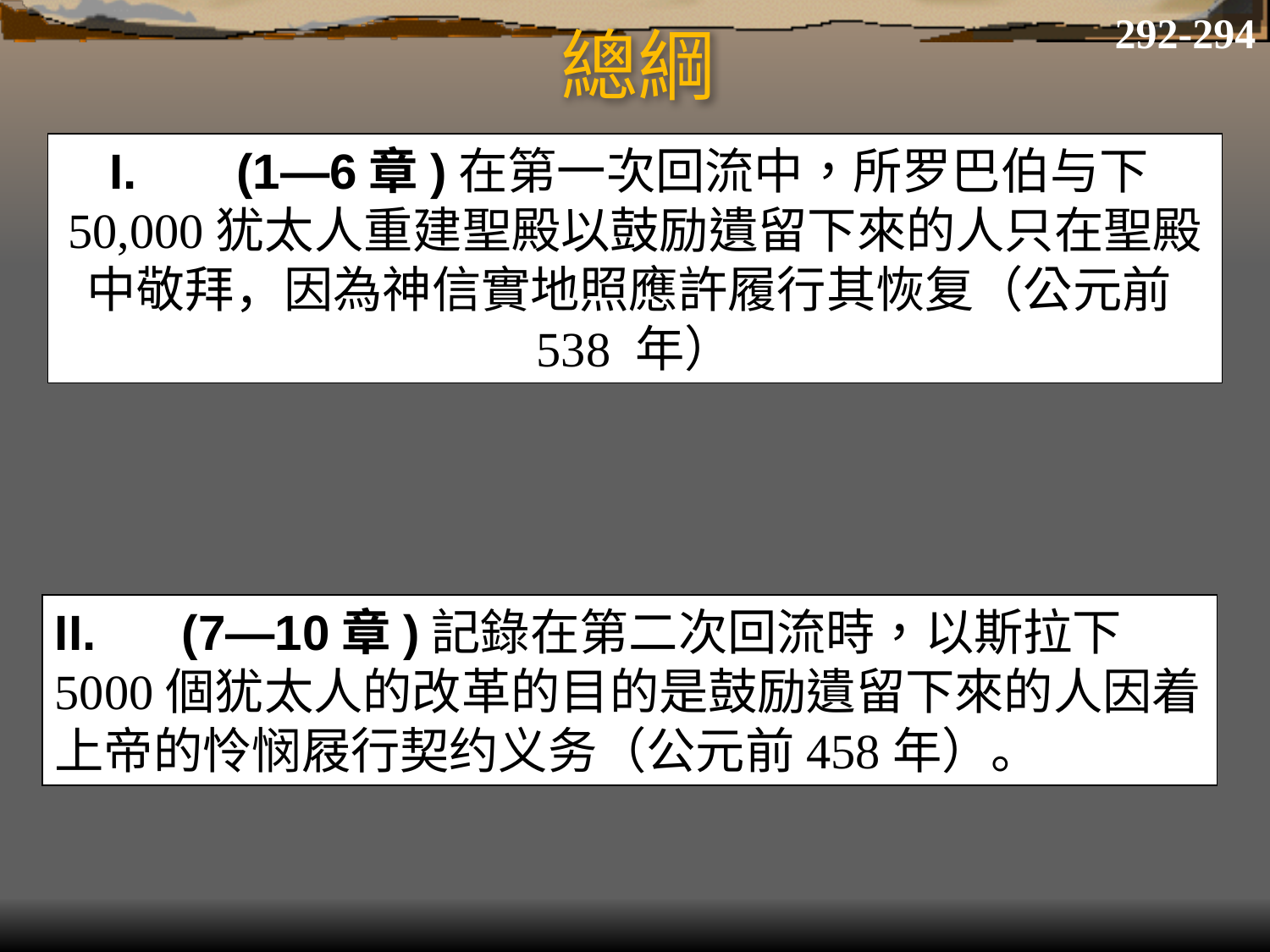

292-294
# 總綱
I.	(1—6章)在第一次回流中，所罗巴伯与下50,000犹太人重建聖殿以鼓励遺留下來的人只在聖殿中敬拜，因為神信實地照應許履行其恢复（公元前538 年）
II.	(7—10章)記錄在第二次回流時，以斯拉下5000個犹太人的改革的目的是鼓励遺留下來的人因着上帝的怜悯屐行契约义务（公元前458年）。